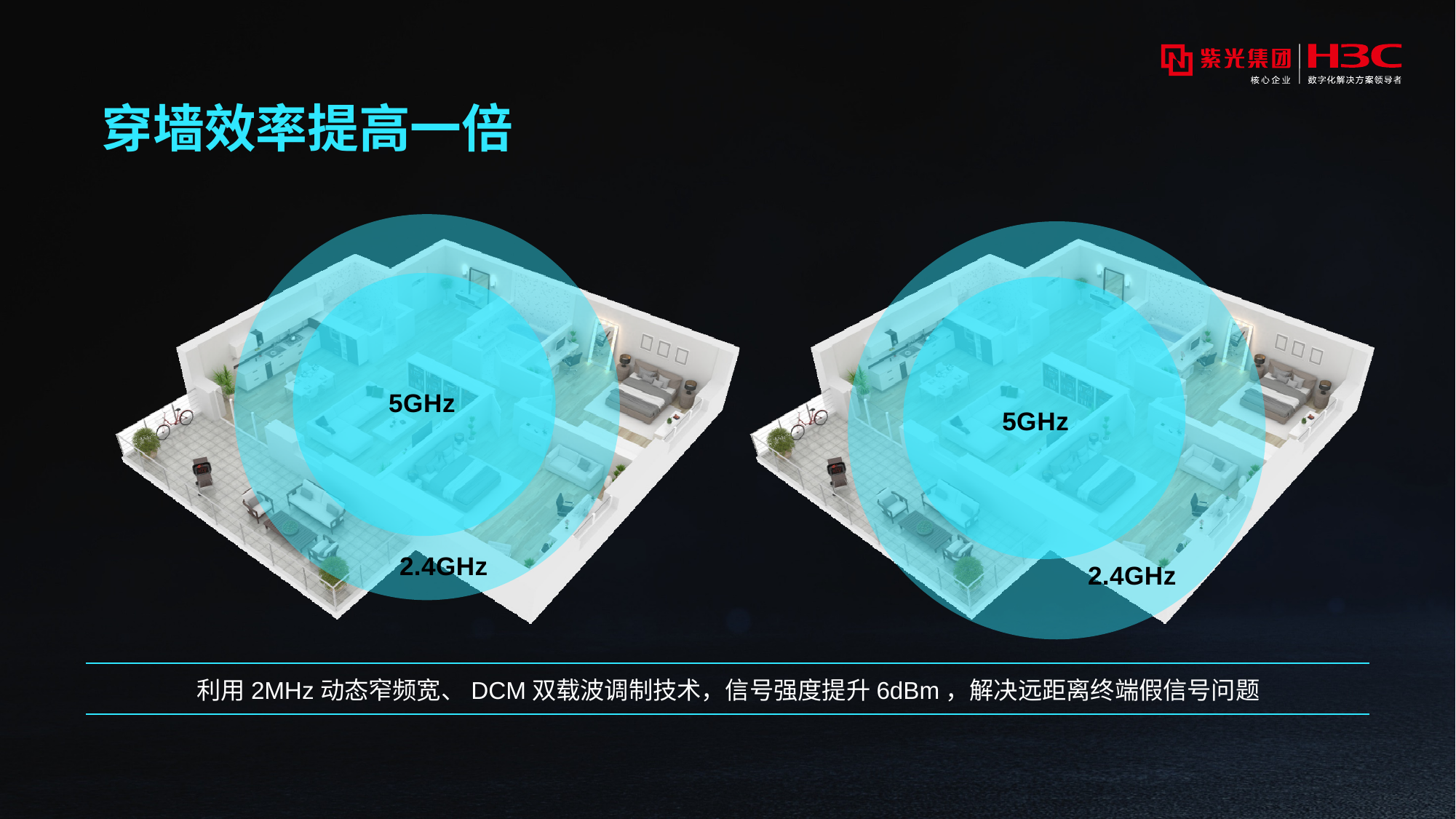

# 穿墙效率提高一倍

5GHz
5GHz
2.4GHz
2.4GHz

利用2MHz动态窄频宽、DCM双载波调制技术，信号强度提升6dBm，解决远距离终端假信号问题